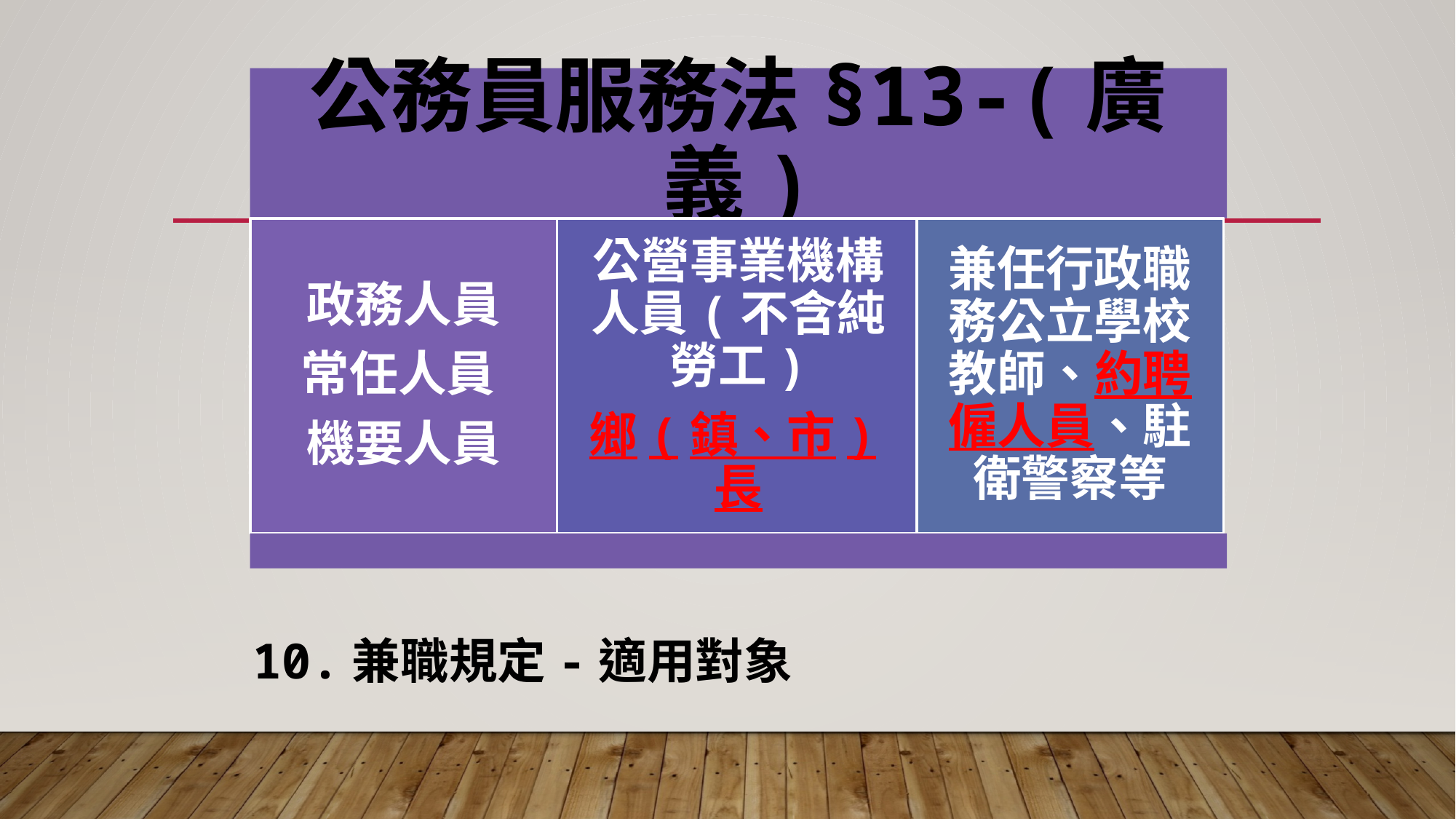

公務員服務法§13-(廣義)
政務人員
常任人員
機要人員
公營事業機構人員(不含純勞工)
鄉(鎮、市)長
兼任行政職務公立學校教師、約聘僱人員、駐衛警察等
# 10.兼職規定-適用對象